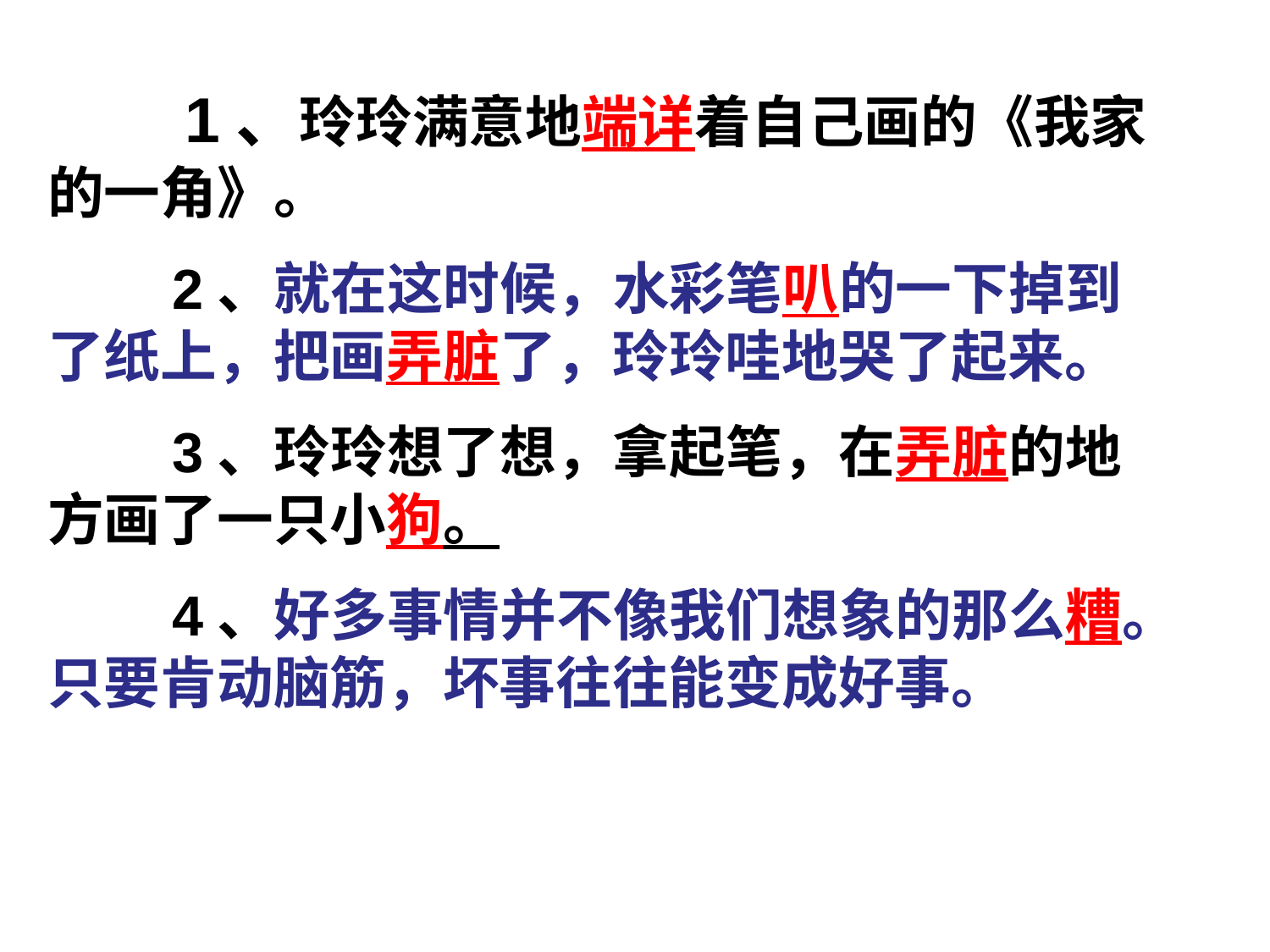

1、玲玲满意地端详着自己画的《我家的一角》。
        2、就在这时候，水彩笔叭的一下掉到了纸上，把画弄脏了，玲玲哇地哭了起来。
        3、玲玲想了想，拿起笔，在弄脏的地方画了一只小狗。
        4、好多事情并不像我们想象的那么糟。只要肯动脑筋，坏事往往能变成好事。